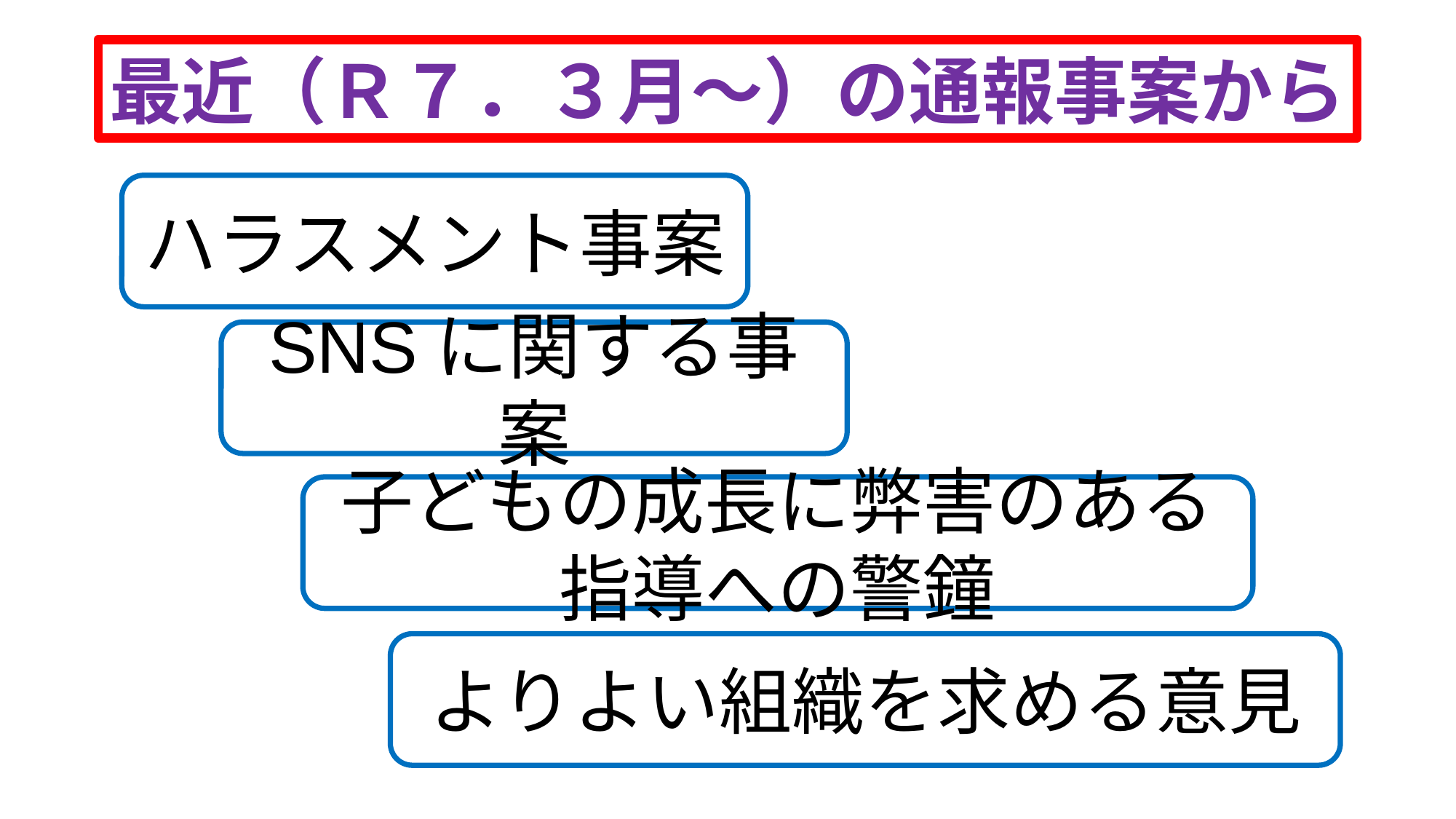

最近（Ｒ７．３月～）の通報事案から
ハラスメント事案
SNSに関する事案
子どもの成長に弊害のある
指導への警鐘
よりよい組織を求める意見